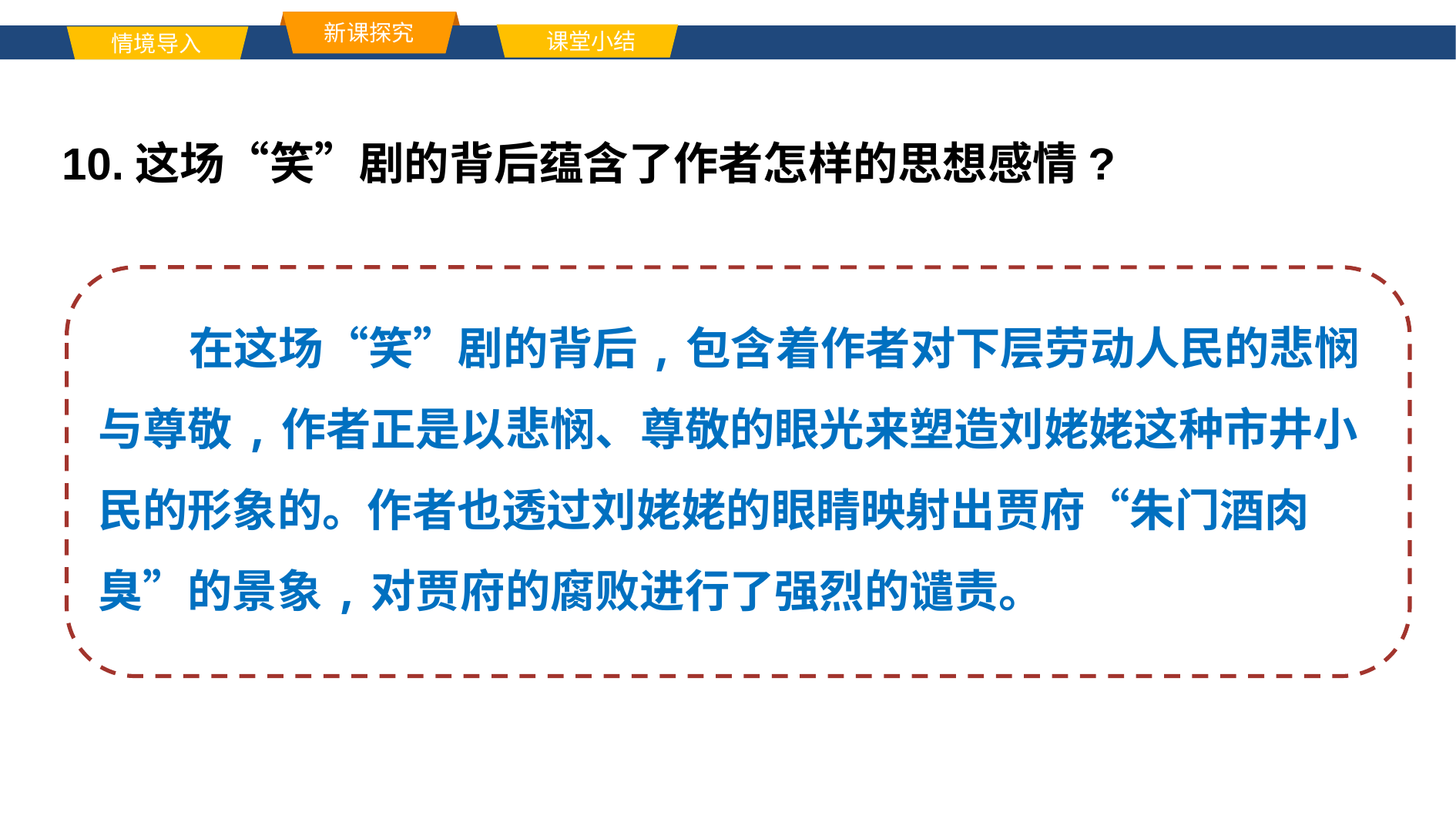

新课探究
课堂小结

情境导入

单击此处添加标题文本内容
10.这场“笑”剧的背后蕴含了作者怎样的思想感情?

在这场“笑”剧的背后,包含着作者对下层劳动人民的悲悯与尊敬,作者正是以悲悯、尊敬的眼光来塑造刘姥姥这种市井小民的形象的。作者也透过刘姥姥的眼睛映射出贾府“朱门酒肉臭”的景象,对贾府的腐败进行了强烈的谴责。